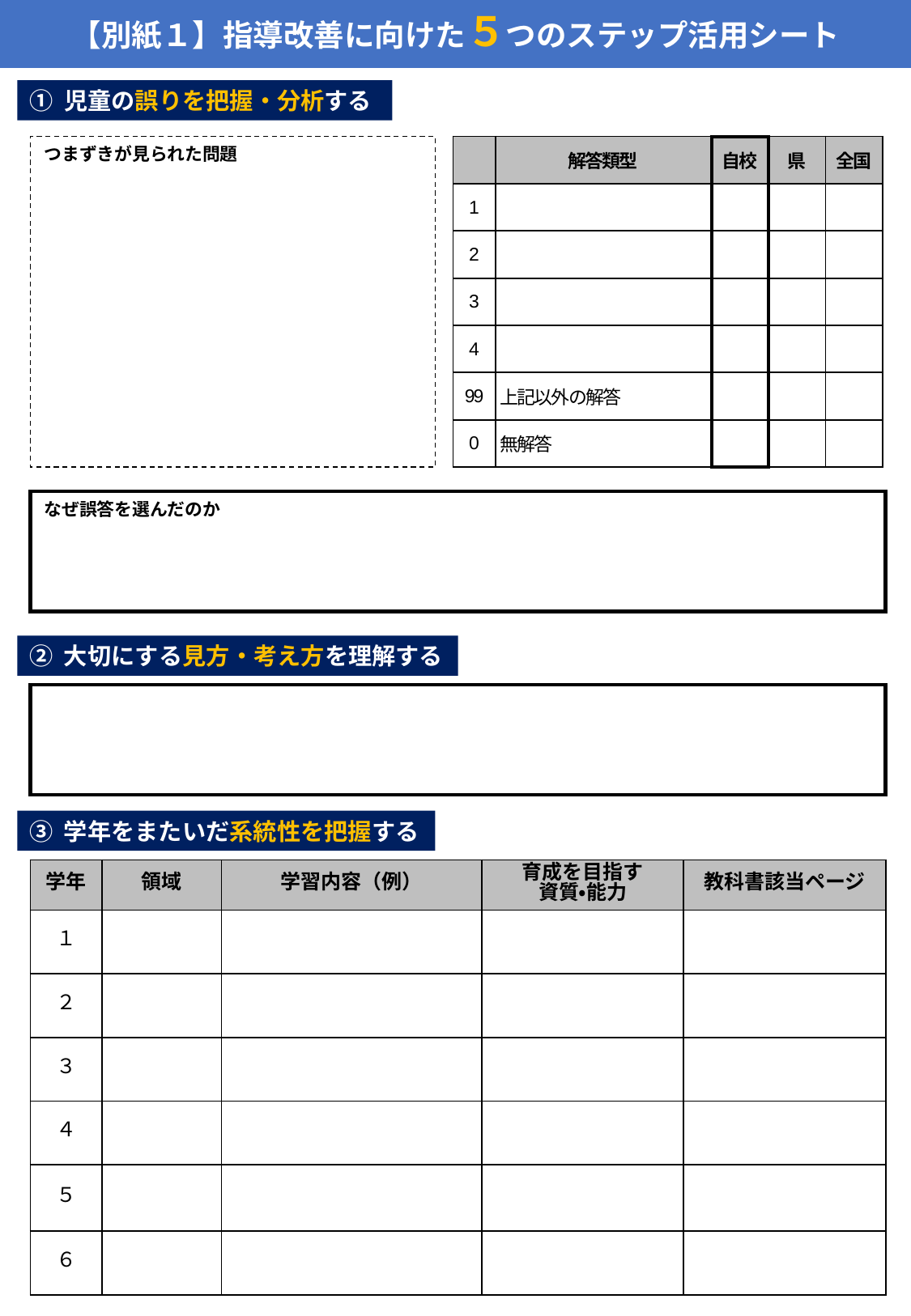

【別紙１】指導改善に向けた５つのステップ活用シート

① 児童の誤りを把握・分析する
|  | 解答類型 | 自校 | 県 | 全国 |
| --- | --- | --- | --- | --- |
| 1 |  |  |  |  |
| 2 |  |  |  |  |
| 3 |  |  |  |  |
| 4 |  |  |  |  |
| 99 | 上記以外の解答 |  |  |  |
| 0 | 無解答 |  |  |  |

つまずきが見られた問題

なぜ誤答を選んだのか
② 大切にする見方・考え方を理解する

③ 学年をまたいだ系統性を把握する
| 学年 | 領域 | 学習内容（例） | 育成を目指す 資質・能力 | 教科書該当ページ |
| --- | --- | --- | --- | --- |
| １ |  |  |  |  |
| ２ |  |  |  |  |
| ３ |  |  |  |  |
| ４ |  |  |  |  |
| ５ |  |  |  |  |
| ６ |  |  |  |  |